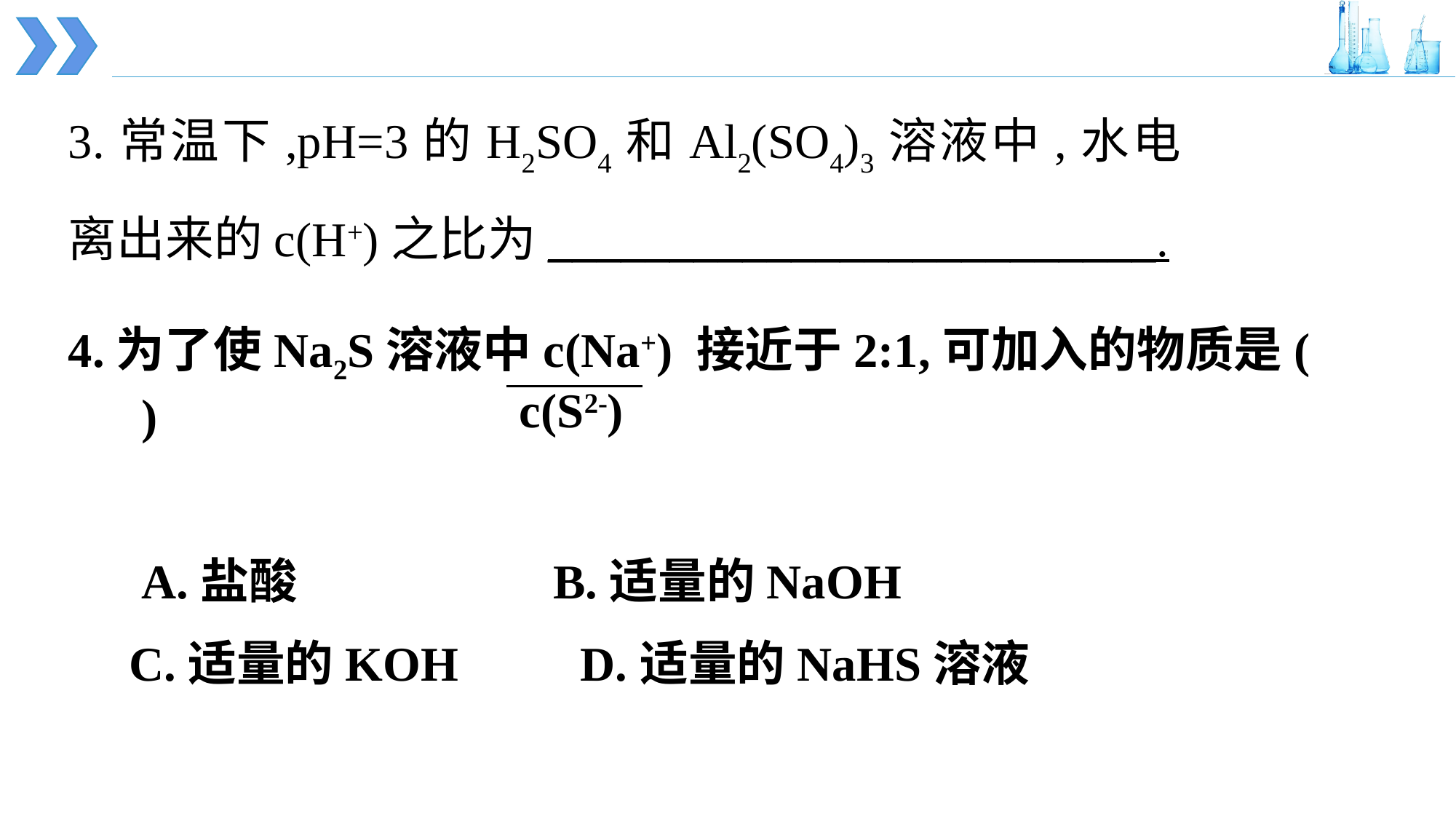

3.常温下,pH=3的H2SO4和Al2(SO4)3溶液中,水电离出来的c(H+)之比为_________________________.
4.为了使Na2S溶液中c(Na+) 接近于2:1,可加入的物质是(         )

      A.盐酸                      B.适量的NaOH
     C.适量的KOH          D.适量的NaHS溶液
c(S2-)